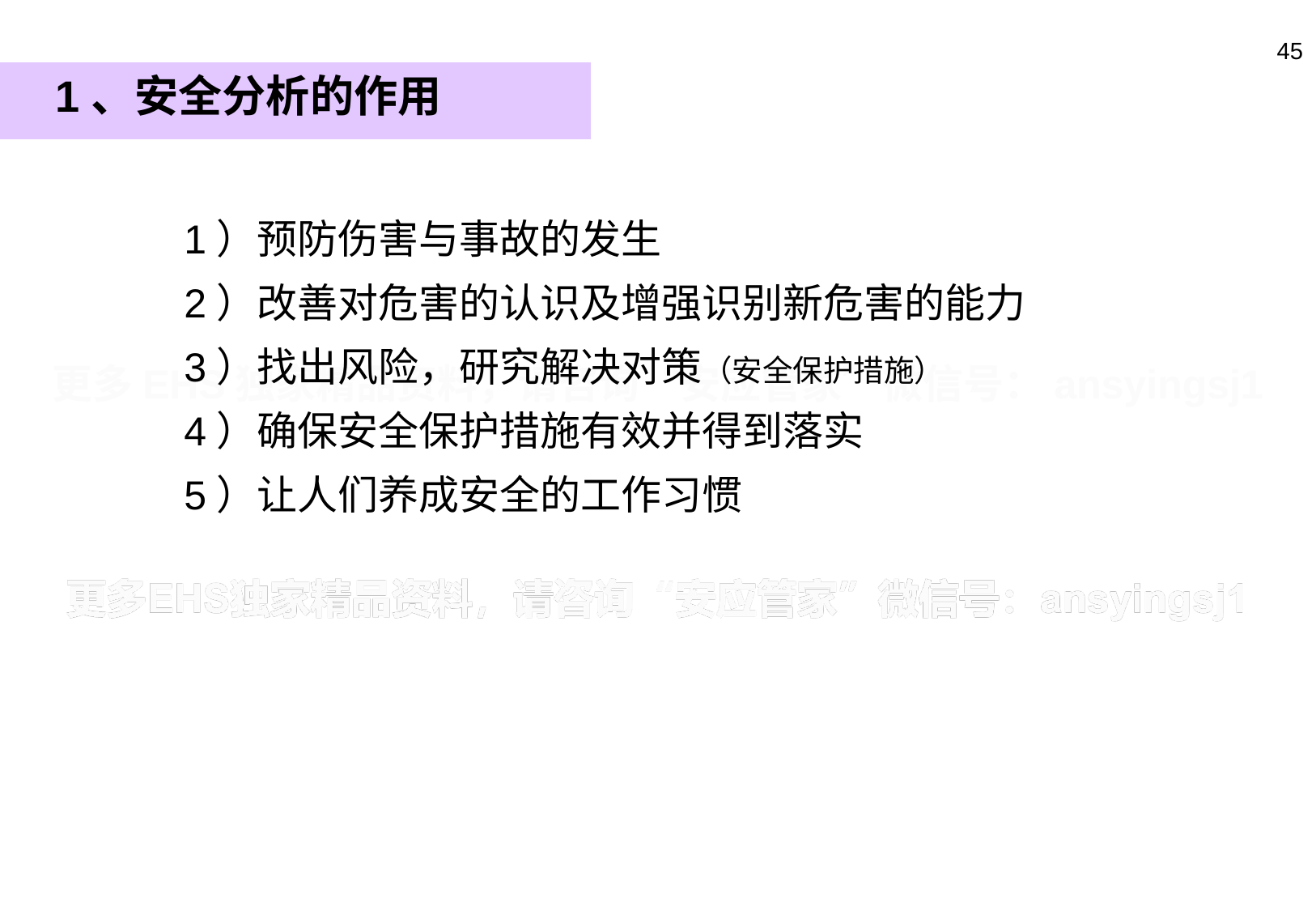

45

1、安全分析的作用
1）预防伤害与事故的发生
2）改善对危害的认识及增强识别新危害的能力
3）找出风险，研究解决对策（安全保护措施）
4）确保安全保护措施有效并得到落实
5）让人们养成安全的工作习惯